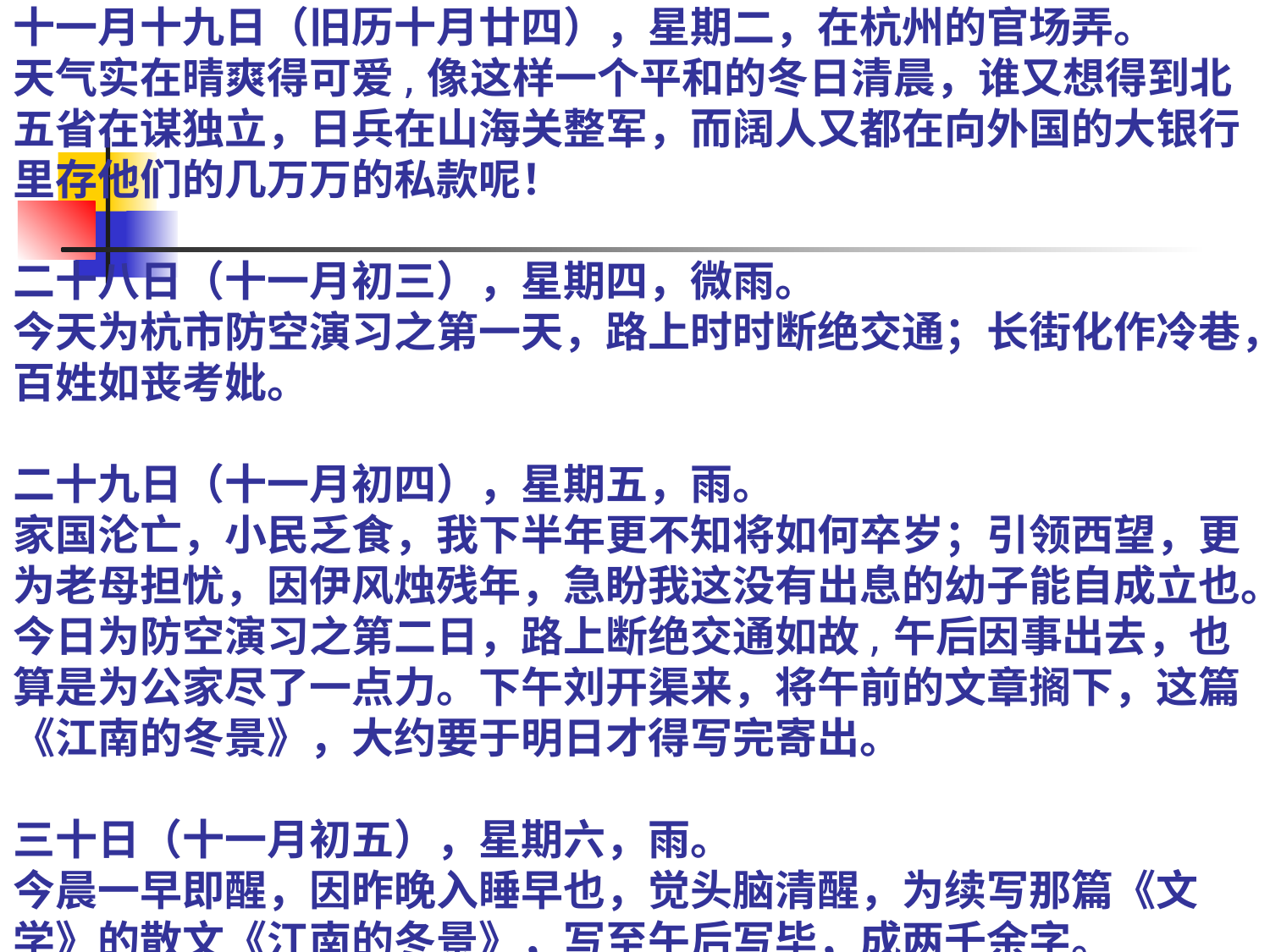

# 十一月十九日（旧历十月廿四），星期二，在杭州的官场弄。 天气实在晴爽得可爱,像这样一个平和的冬日清晨，谁又想得到北五省在谋独立，日兵在山海关整军，而阔人又都在向外国的大银行里存他们的几万万的私款呢！ 二十八日（十一月初三），星期四，微雨。  今天为杭市防空演习之第一天，路上时时断绝交通；长街化作冷巷，百姓如丧考妣。 二十九日（十一月初四），星期五，雨。      家国沦亡，小民乏食，我下半年更不知将如何卒岁；引领西望，更为老母担忧，因伊风烛残年，急盼我这没有出息的幼子能自成立也。今日为防空演习之第二日，路上断绝交通如故,午后因事出去，也算是为公家尽了一点力。下午刘开渠来，将午前的文章搁下，这篇《江南的冬景》，大约要于明日才得写完寄出。 三十日（十一月初五），星期六，雨。      今晨一早即醒，因昨晚入睡早也，觉头脑清醒，为续写那篇《文学》的散文《江南的冬景》，写至午后写毕，成两千余字。